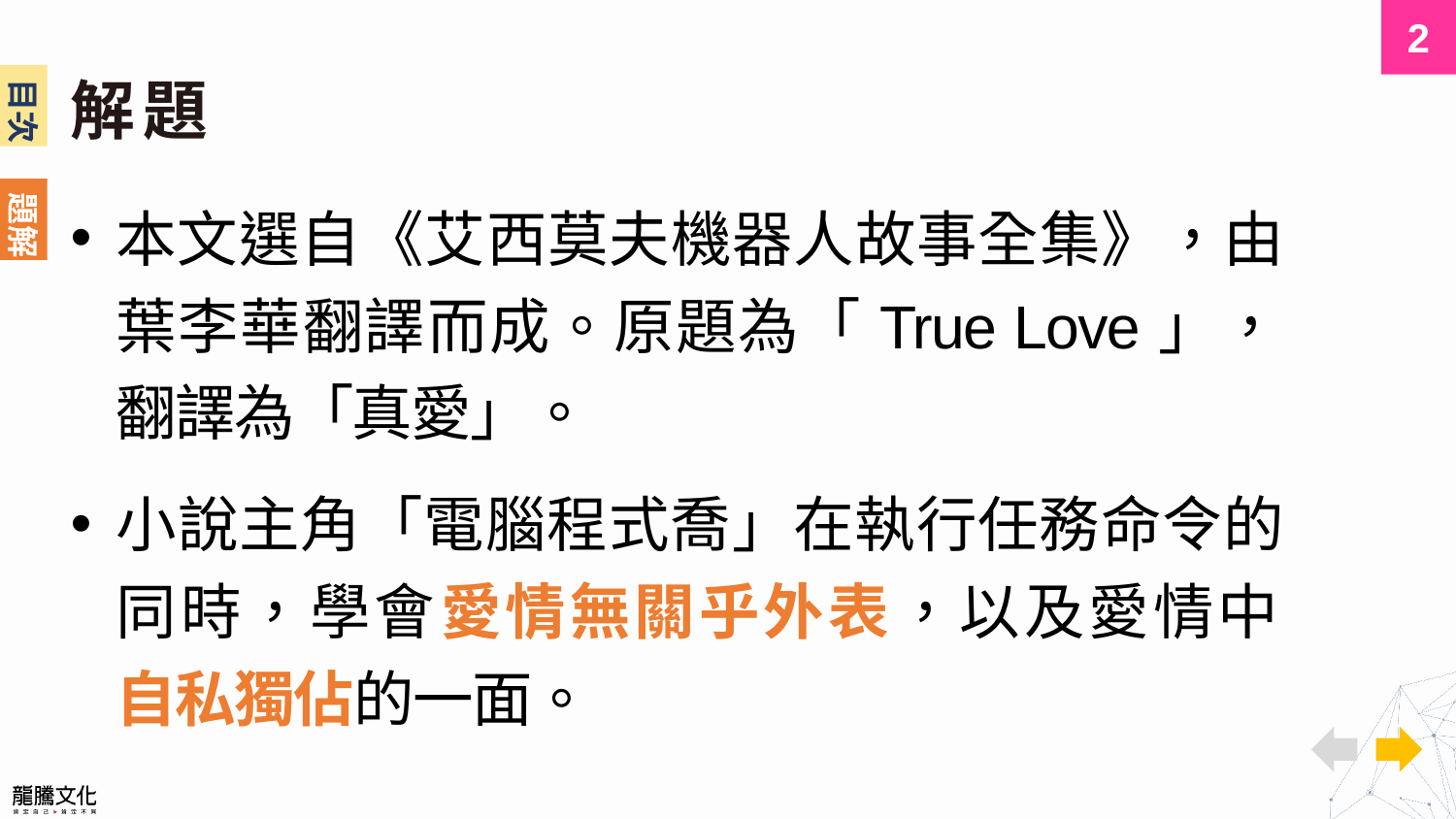

解題
本文選自《艾西莫夫機器人故事全集》，由葉李華翻譯而成。原題為「True Love」，
翻譯為「真愛」。
小說主角「電腦程式喬」在執行任務命令的同時，學會愛情無關乎外表，以及愛情中
自私獨佔的一面。